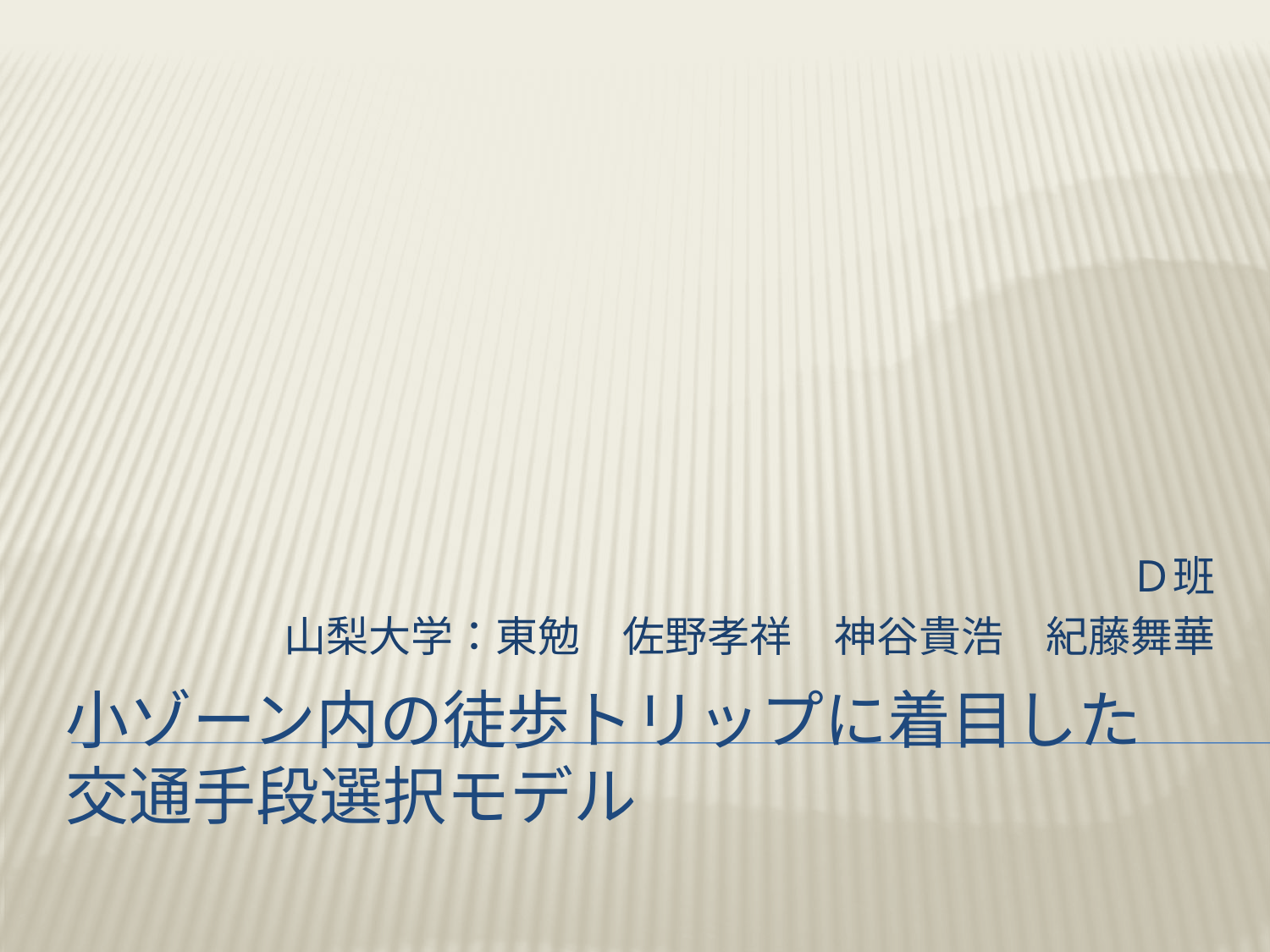

Ｄ班
山梨大学：東勉　佐野孝祥　神谷貴浩　紀藤舞華
# 小ゾーン内の徒歩トリップに着目した 交通手段選択モデル